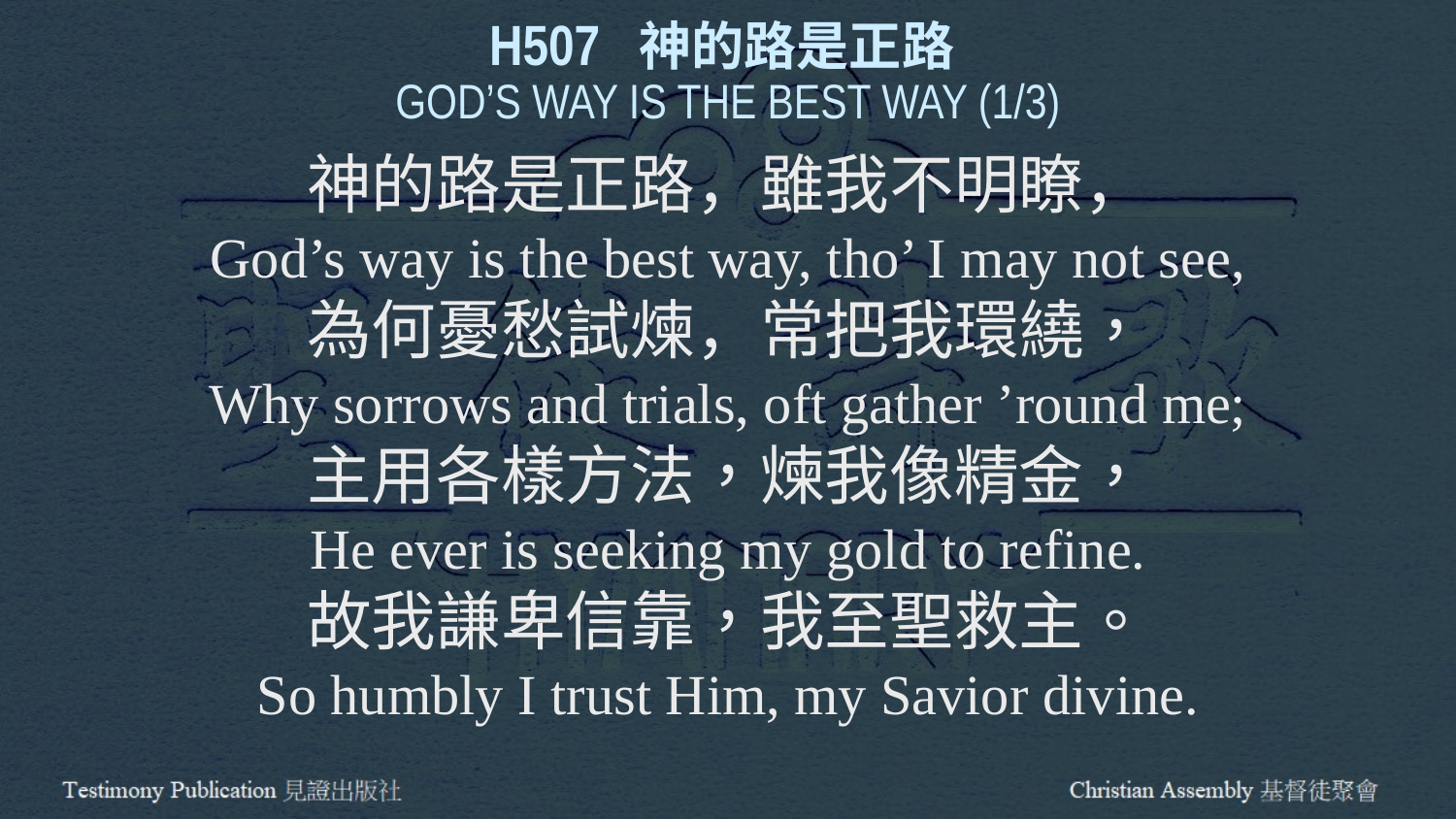

H507  神的路是正路
GOD’S WAY IS THE BEST WAY (1/3)
神的路是正路，雖我不明瞭，
God’s way is the best way, tho’ I may not see,
為何憂愁試煉，常把我環繞，
Why sorrows and trials, oft gather ’round me;
主用各樣方法，煉我像精金，
He ever is seeking my gold to refine.
故我謙卑信靠，我至聖救主。
So humbly I trust Him, my Savior divine.